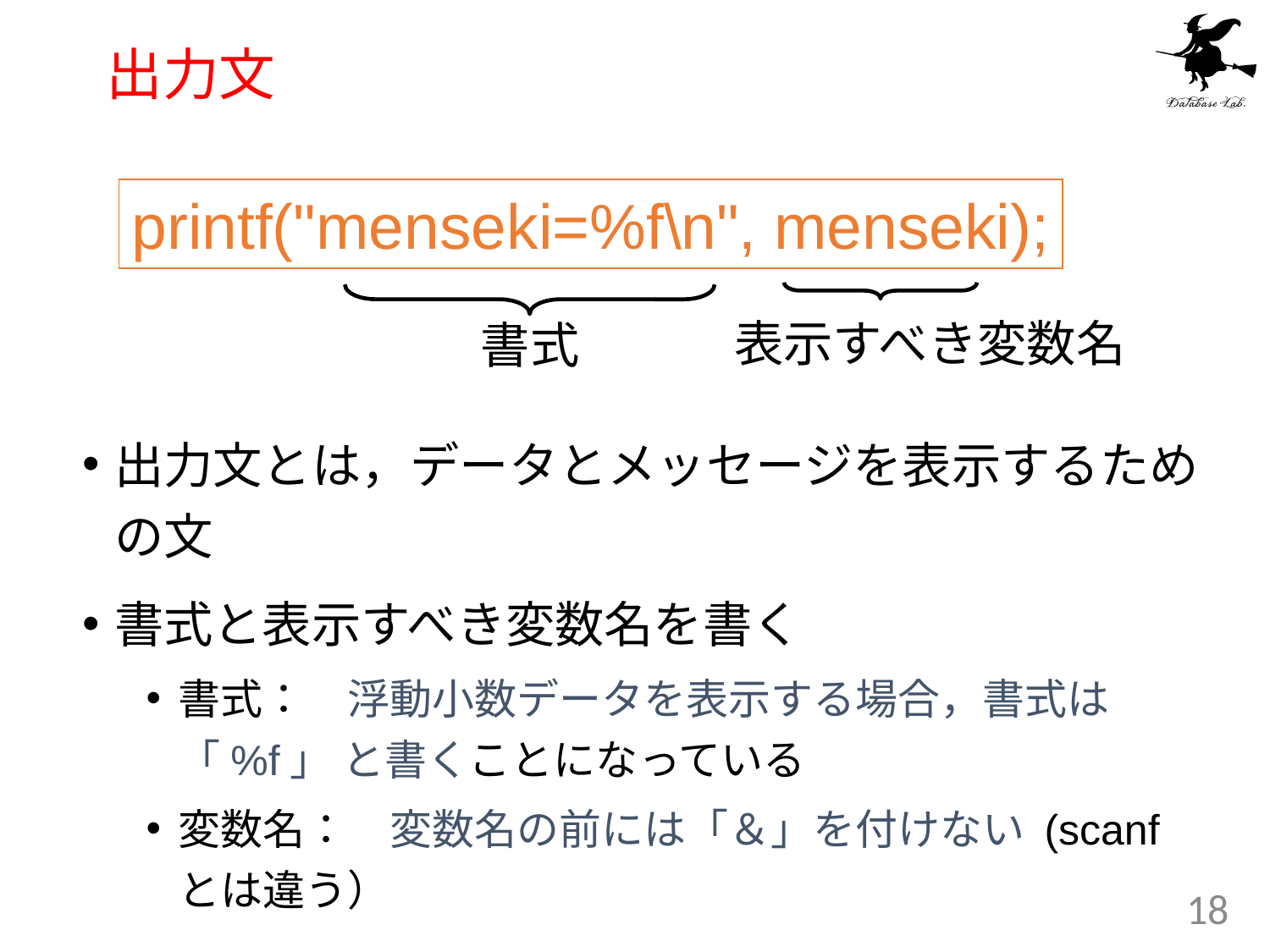

# 出力文

printf("menseki=%f\n", menseki);

表示すべき変数名
書式
出力文とは，データとメッセージを表示するための文
書式と表示すべき変数名を書く
書式：　浮動小数データを表示する場合，書式は「%f」 と書くことになっている
変数名：　変数名の前には「＆」を付けない (scanf とは違う）
18